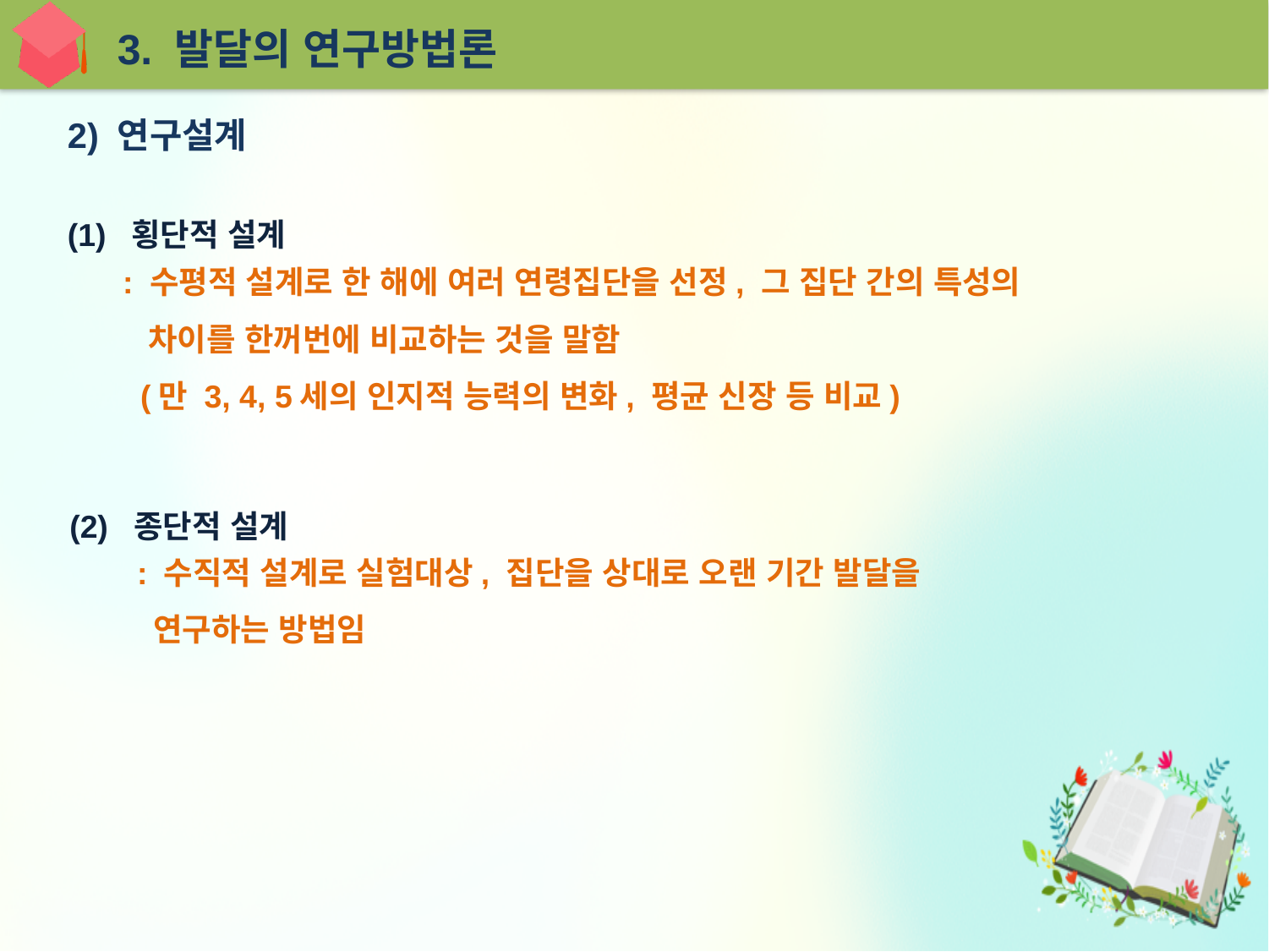

3. 발달의 연구방법론
2) 연구설계
(1)  횡단적 설계
    : 수평적 설계로 한 해에 여러 연령집단을 선정, 그 집단 간의 특성의
      차이를 한꺼번에 비교하는 것을 말함
      (만 3, 4, 5세의 인지적 능력의 변화, 평균 신장 등 비교)

(2)  종단적 설계
    : 수직적 설계로 실험대상, 집단을 상대로 오랜 기간 발달을
     연구하는 방법임